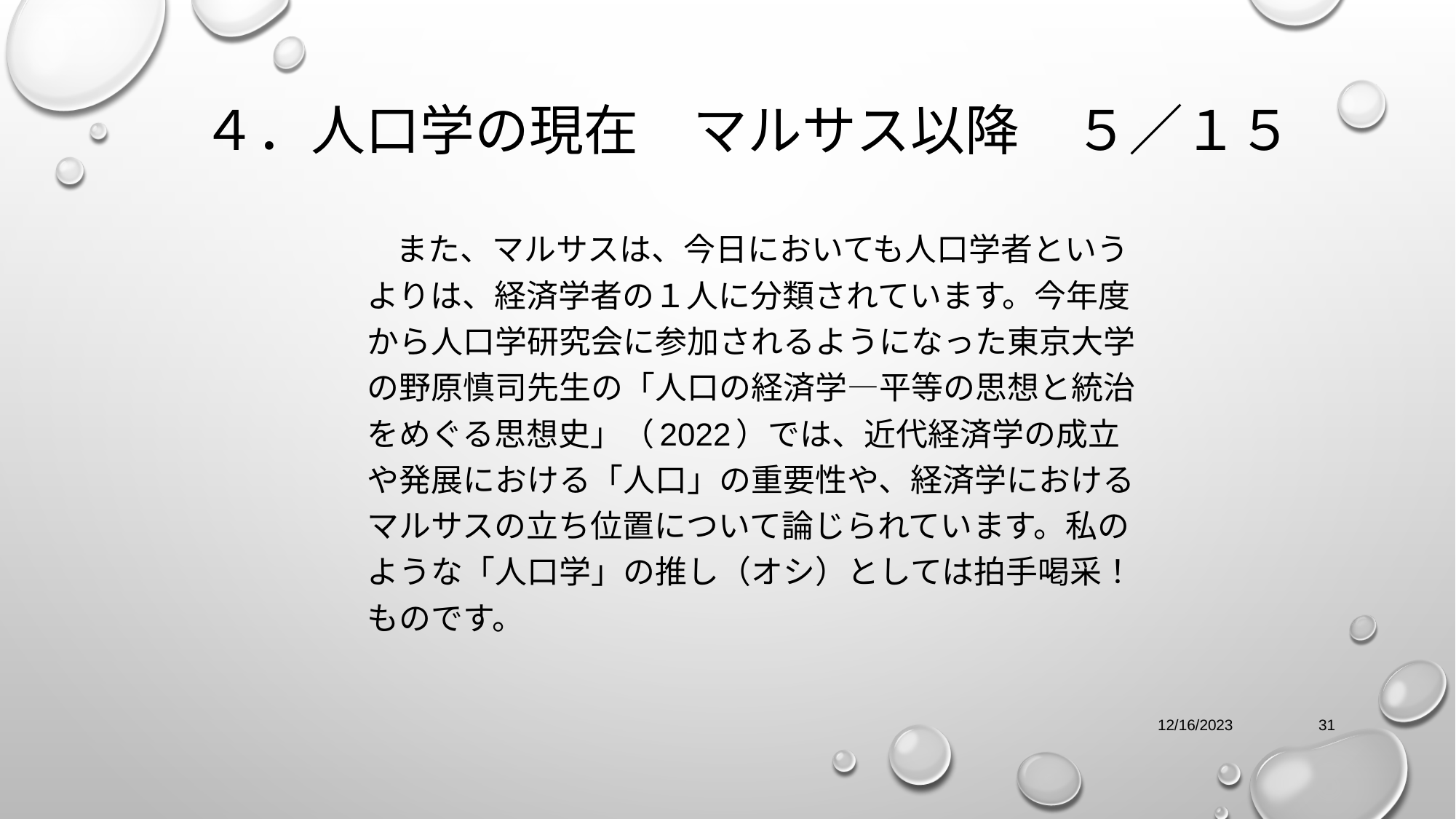

# ４．人口学の現在　マルサス以降　５／１５
　また、マルサスは、今日においても人口学者というよりは、経済学者の１人に分類されています。今年度から人口学研究会に参加されるようになった東京大学の野原慎司先生の「人口の経済学―平等の思想と統治をめぐる思想史」（2022）では、近代経済学の成立や発展における「人口」の重要性や、経済学におけるマルサスの立ち位置について論じられています。私のような「人口学」の推し（オシ）としては拍手喝采！ものです。

12/16/2023
31